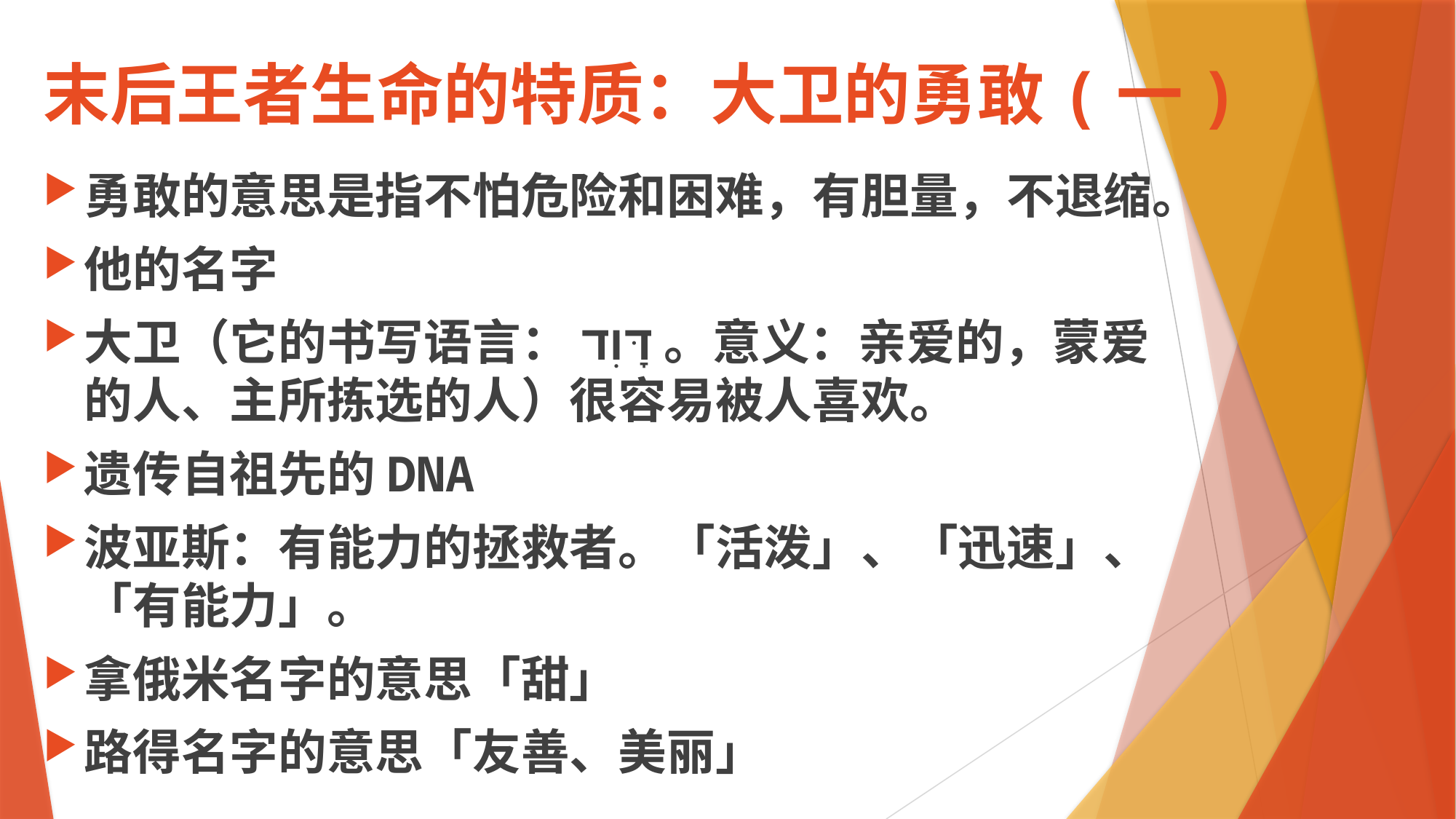

# 末后王者生命的特质：大卫的勇敢(一)
勇敢的意思是指不怕危险和困难，有胆量，不退缩。
他的名字
大卫（它的书写语言：דָּוִד。意义：亲爱的，蒙爱的人、主所拣选的人）很容易被人喜欢。
遗传自祖先的DNA
波亚斯：有能力的拯救者。「活泼」、「迅速」、「有能力」。
拿俄米名字的意思「甜」
路得名字的意思「友善、美丽」